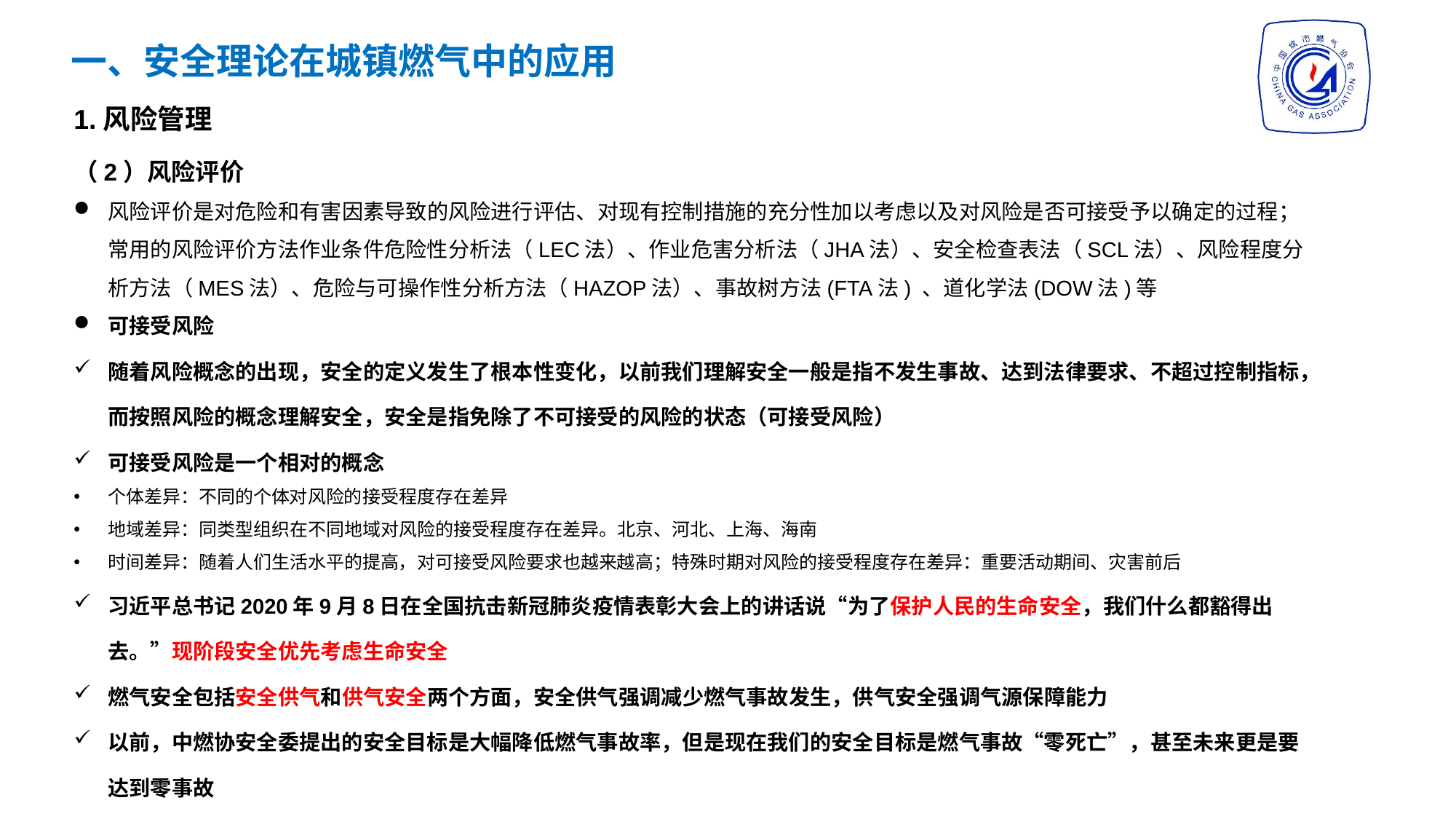

一、安全理论在城镇燃气中的应用
1.风险管理
（2）风险评价
风险评价是对危险和有害因素导致的风险进行评估、对现有控制措施的充分性加以考虑以及对风险是否可接受予以确定的过程；常用的风险评价方法作业条件危险性分析法（LEC法）、作业危害分析法（JHA法）、安全检查表法（SCL法）、风险程度分析方法（MES法）、危险与可操作性分析方法（HAZOP法）、事故树方法(FTA法) 、道化学法(DOW法)等
可接受风险
随着风险概念的出现，安全的定义发生了根本性变化，以前我们理解安全一般是指不发生事故、达到法律要求、不超过控制指标，而按照风险的概念理解安全，安全是指免除了不可接受的风险的状态（可接受风险）
可接受风险是一个相对的概念
个体差异：不同的个体对风险的接受程度存在差异
地域差异：同类型组织在不同地域对风险的接受程度存在差异。北京、河北、上海、海南
时间差异：随着人们生活水平的提高，对可接受风险要求也越来越高；特殊时期对风险的接受程度存在差异：重要活动期间、灾害前后
习近平总书记2020年9月8日在全国抗击新冠肺炎疫情表彰大会上的讲话说“为了保护人民的生命安全，我们什么都豁得出去。”现阶段安全优先考虑生命安全
燃气安全包括安全供气和供气安全两个方面，安全供气强调减少燃气事故发生，供气安全强调气源保障能力
以前，中燃协安全委提出的安全目标是大幅降低燃气事故率，但是现在我们的安全目标是燃气事故“零死亡”，甚至未来更是要达到零事故